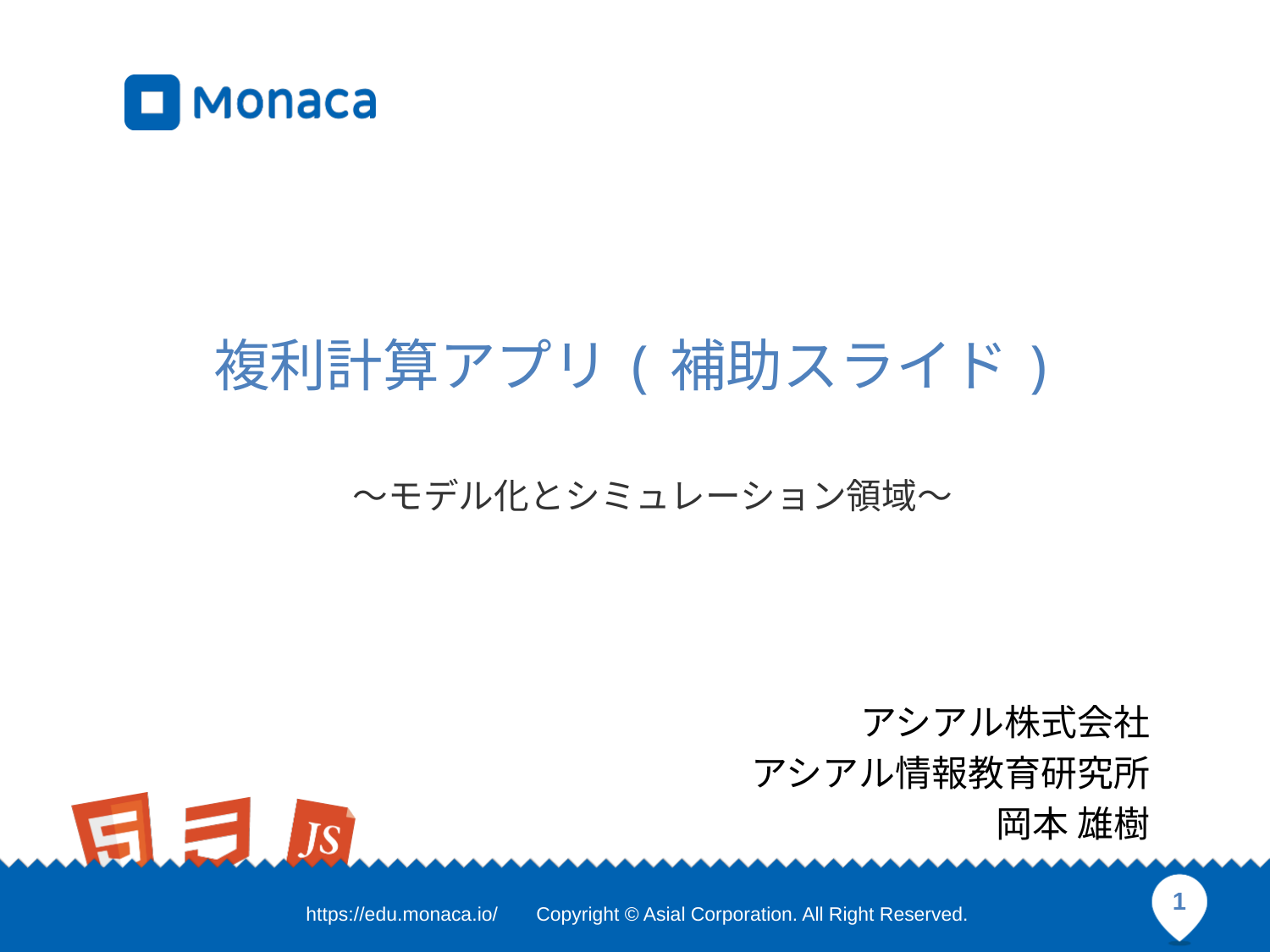

# 複利計算アプリ(補助スライド) 　～モデル化とシミュレーション領域～
アシアル株式会社
アシアル情報教育研究所
岡本 雄樹